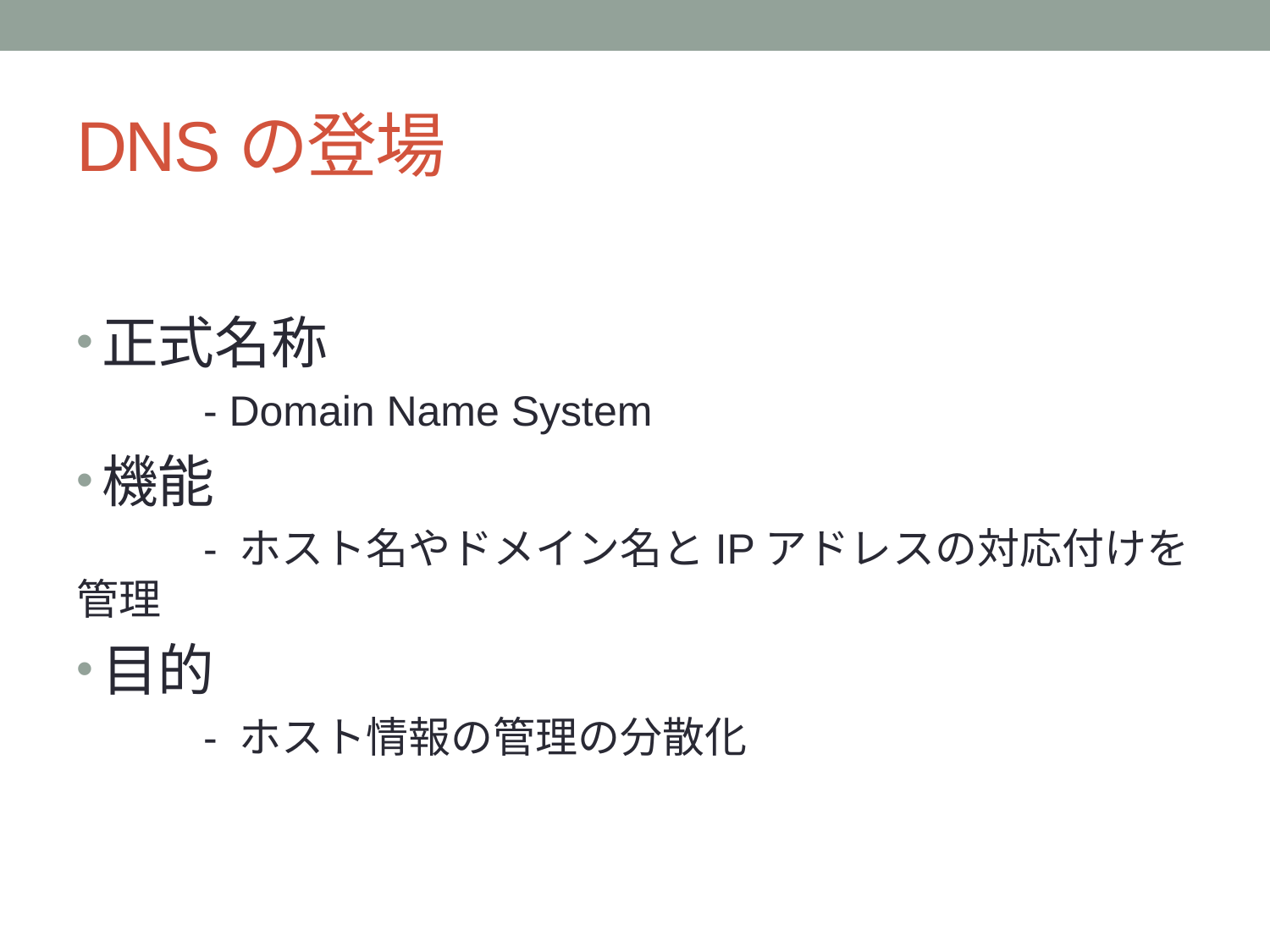

# DNSの登場

正式名称
	- Domain Name System
機能
	- ホスト名やドメイン名とIPアドレスの対応付けを管理
目的
	- ホスト情報の管理の分散化